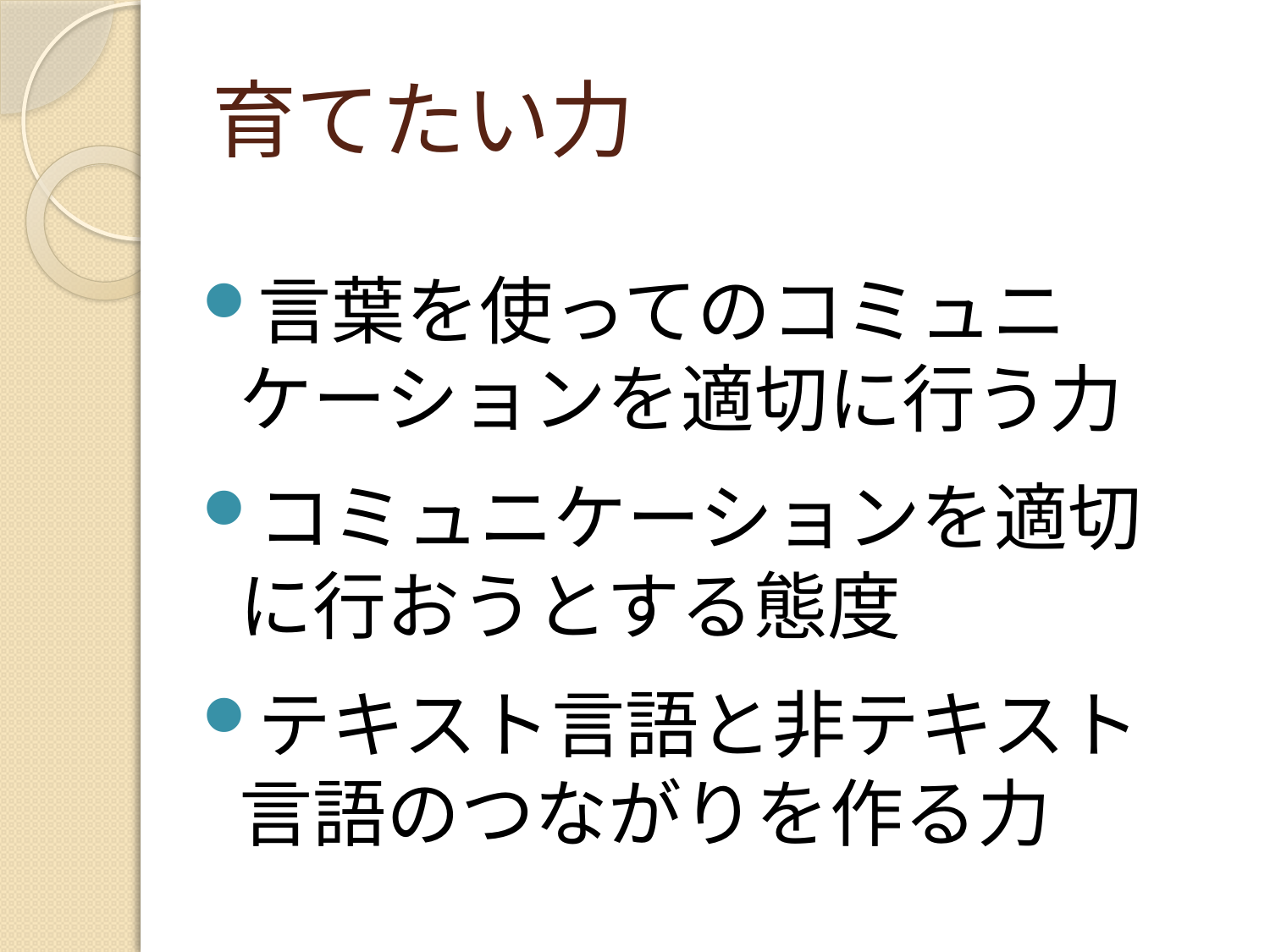

# 育てたい力
言葉を使ってのコミュニケーションを適切に行う力
コミュニケーションを適切に行おうとする態度
テキスト言語と非テキスト言語のつながりを作る力